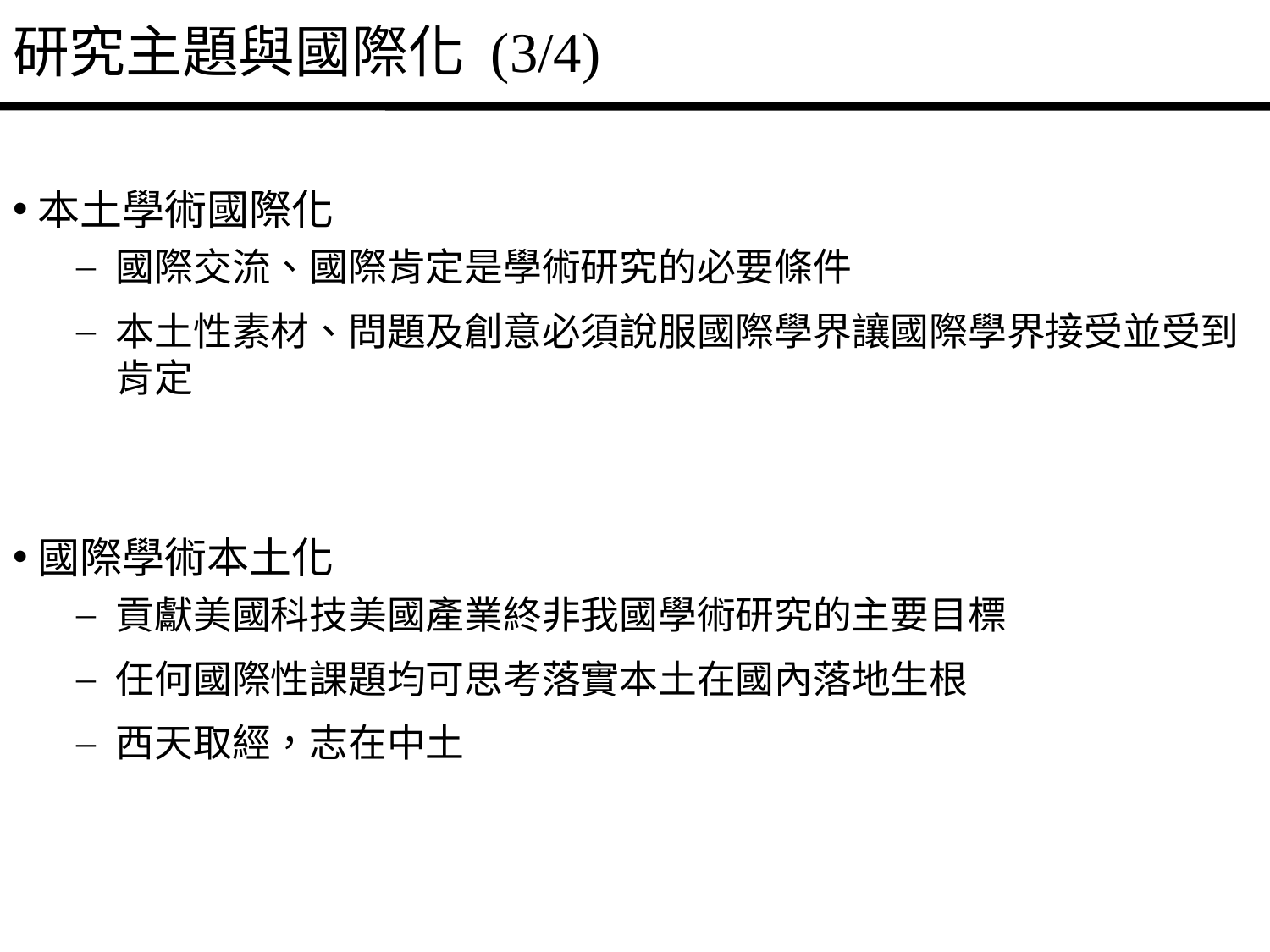

# 研究主題與國際化 (3/4)
本土學術國際化
國際交流、國際肯定是學術研究的必要條件
本土性素材、問題及創意必須說服國際學界讓國際學界接受並受到肯定

國際學術本土化
貢獻美國科技美國產業終非我國學術研究的主要目標
任何國際性課題均可思考落實本土在國內落地生根
西天取經，志在中土